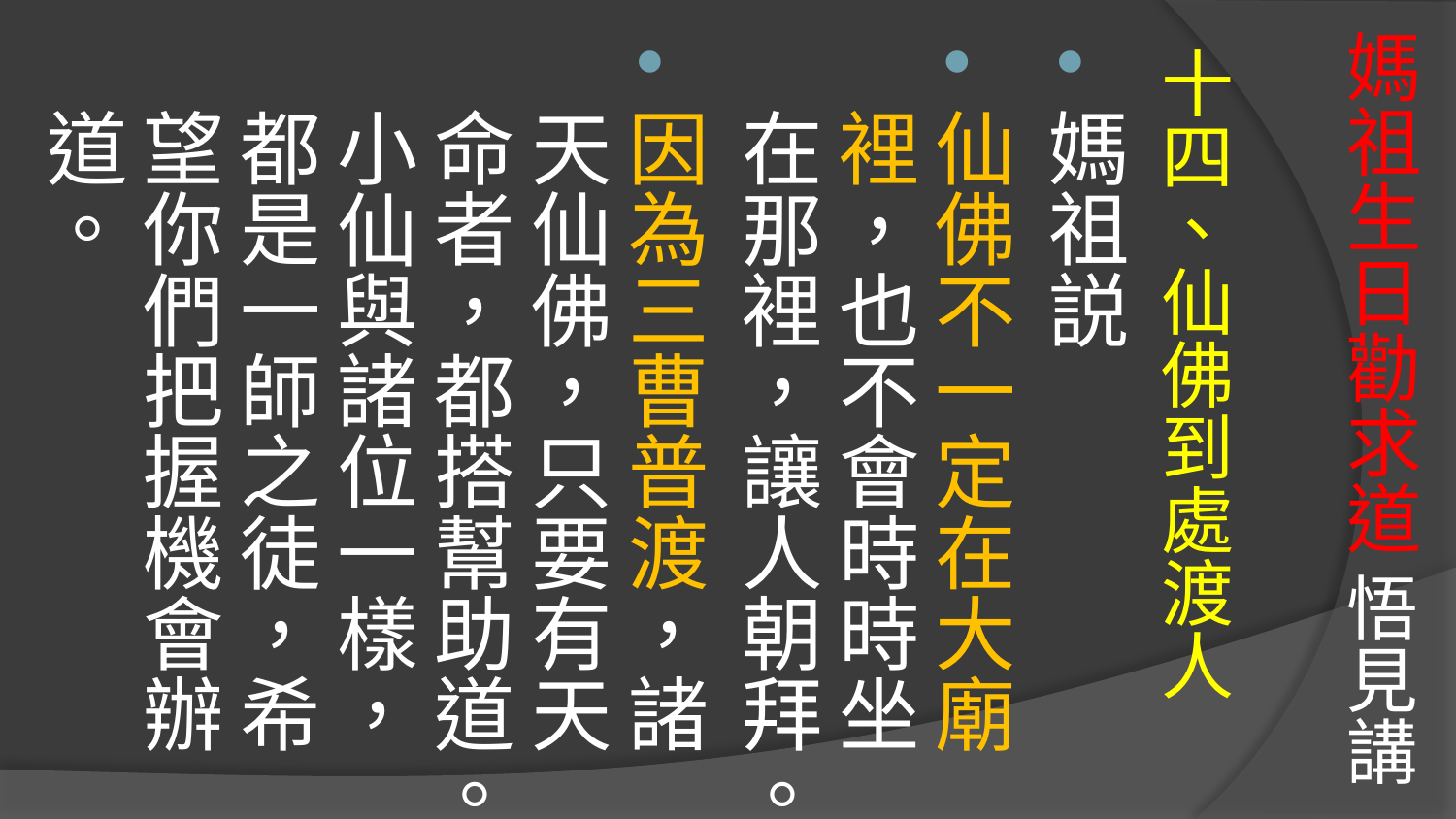

# 媽祖生日勸求道 悟見講
十四、仙佛到處渡人
媽祖説
仙佛不一定在大廟裡，也不會時時坐在那裡，讓人朝拜。
因為三曹普渡，諸天仙佛，只要有天命者，都搭幫助道。小仙與諸位一樣，都是一師之徒，希望你們把握機會辦道。